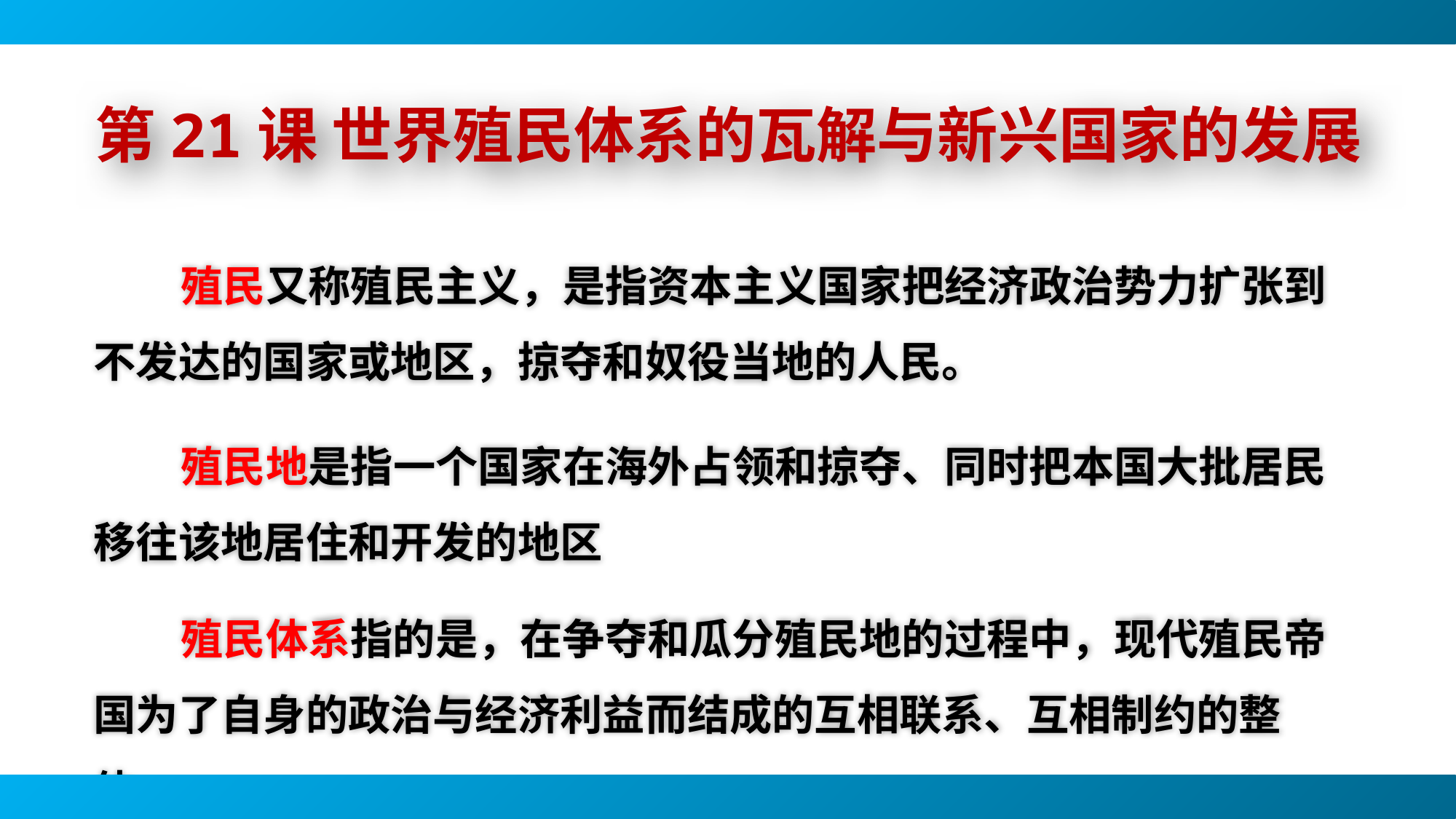

第21课 世界殖民体系的瓦解与新兴国家的发展
        殖民又称殖民主义，是指资本主义国家把经济政治势力扩张到不发达的国家或地区，掠夺和奴役当地的人民。
        殖民地是指一个国家在海外占领和掠夺、同时把本国大批居民移往该地居住和开发的地区
        殖民体系指的是，在争夺和瓜分殖民地的过程中，现代殖民帝国为了自身的政治与经济利益而结成的互相联系、互相制约的整体。